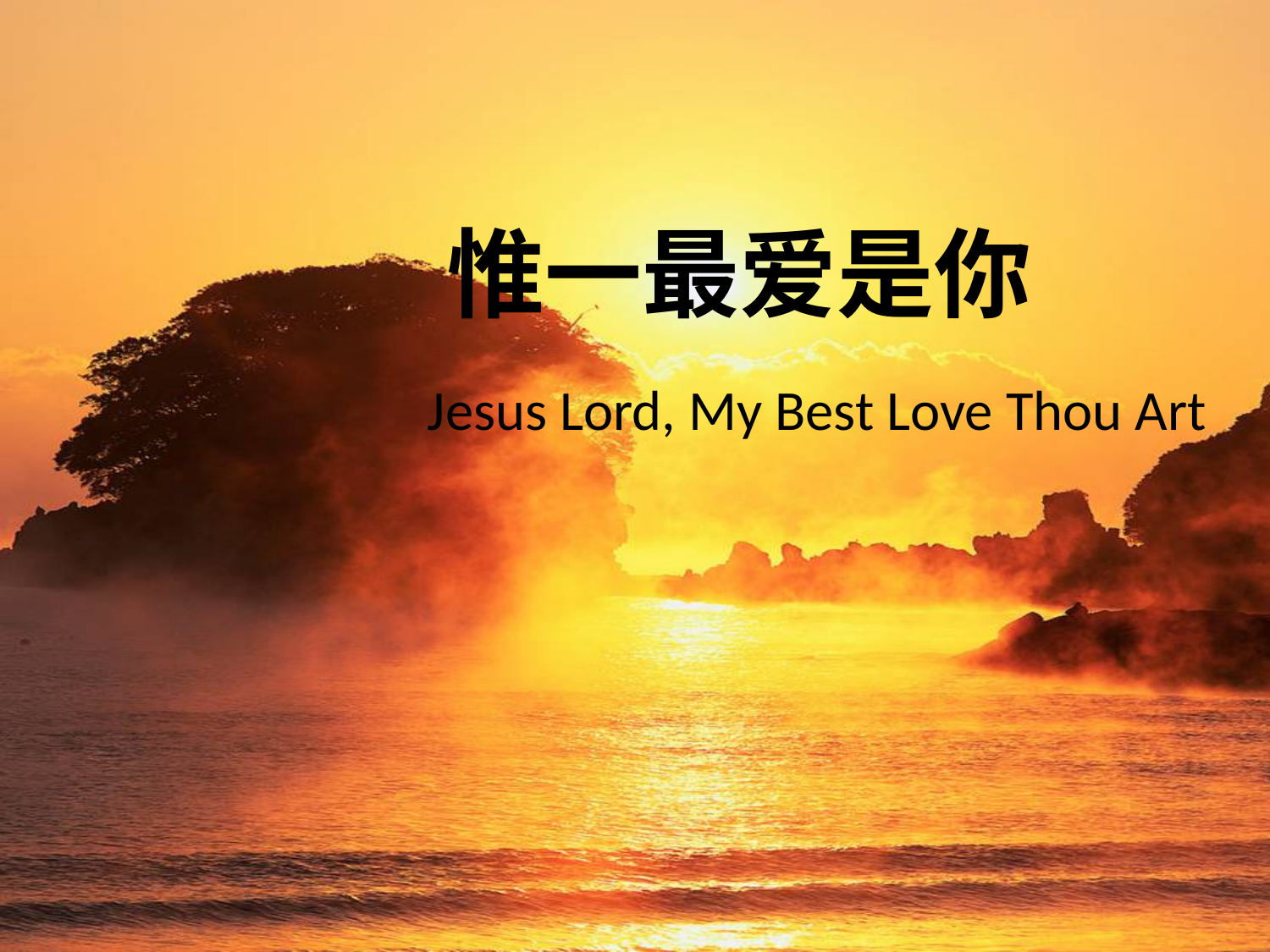

# 惟一最爱是你
Jesus Lord, My Best Love Thou Art